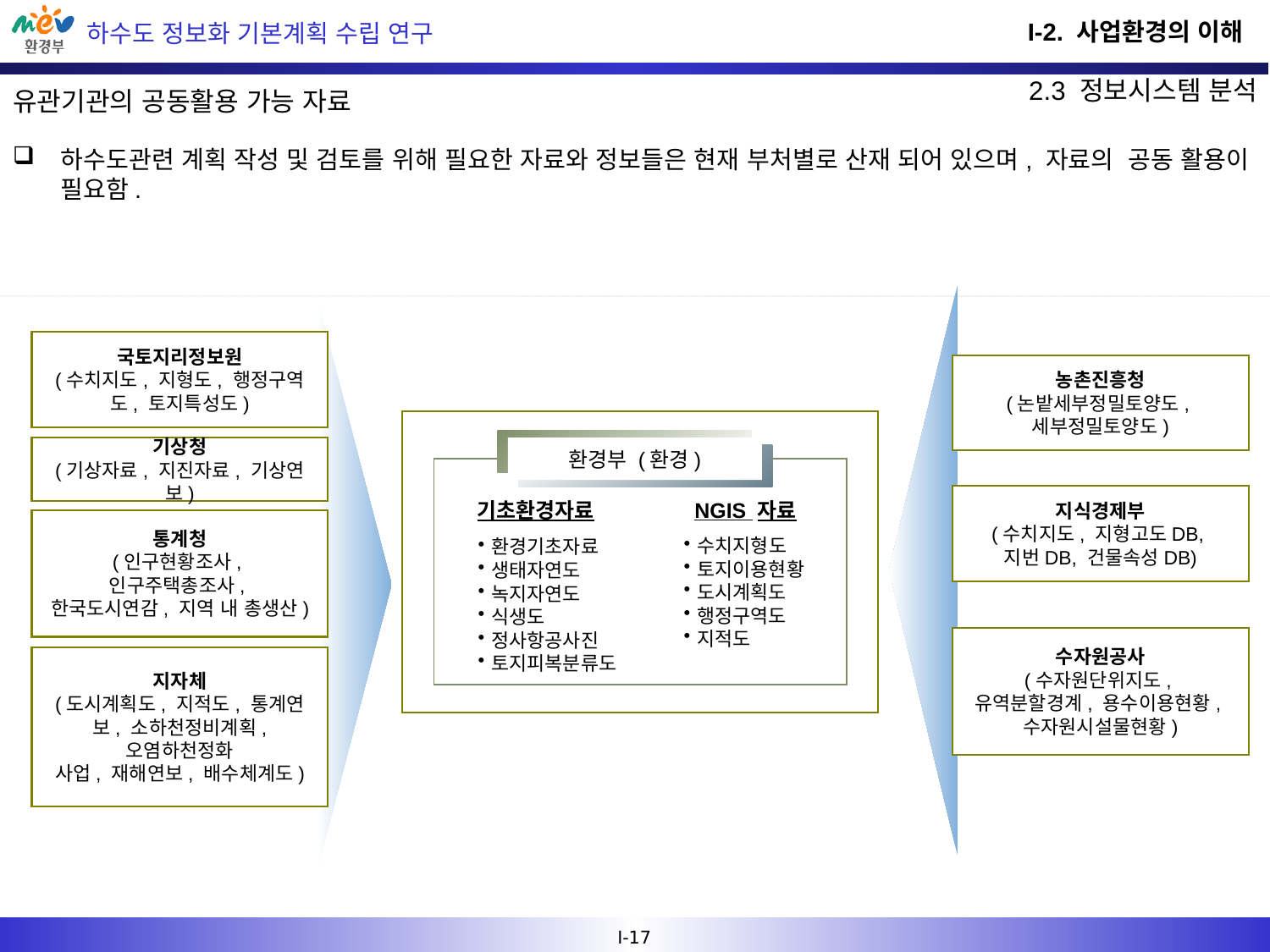

I-2. 사업환경의 이해
2.3 정보시스템 분석
유관기관의 공동활용 가능 자료

하수도관련 계획 작성 및 검토를 위해 필요한 자료와 정보들은 현재 부처별로 산재 되어 있으며, 자료의  공동 활용이 필요함.

국토지리정보원
(수치지도, 지형도, 행정구역도, 토지특성도)
농촌진흥청
(논밭세부정밀토양도,
세부정밀토양도)

환경부 (환경)

기상청
(기상자료, 지진자료, 기상연보)

지식경제부
(수치지도, 지형고도DB,
지번DB, 건물속성DB)
기초환경자료
NGIS 자료
통계청
(인구현황조사,
인구주택총조사,
한국도시연감, 지역 내 총생산)
수치지형도
토지이용현황
도시계획도
행정구역도
지적도
환경기초자료
생태자연도
녹지자연도
식생도
정사항공사진
토지피복분류도

수자원공사
(수자원단위지도,
유역분할경계, 용수이용현황,
수자원시설물현황)
지자체
(도시계획도, 지적도, 통계연보, 소하천정비계획, 오염하천정화
사업, 재해연보, 배수체계도)